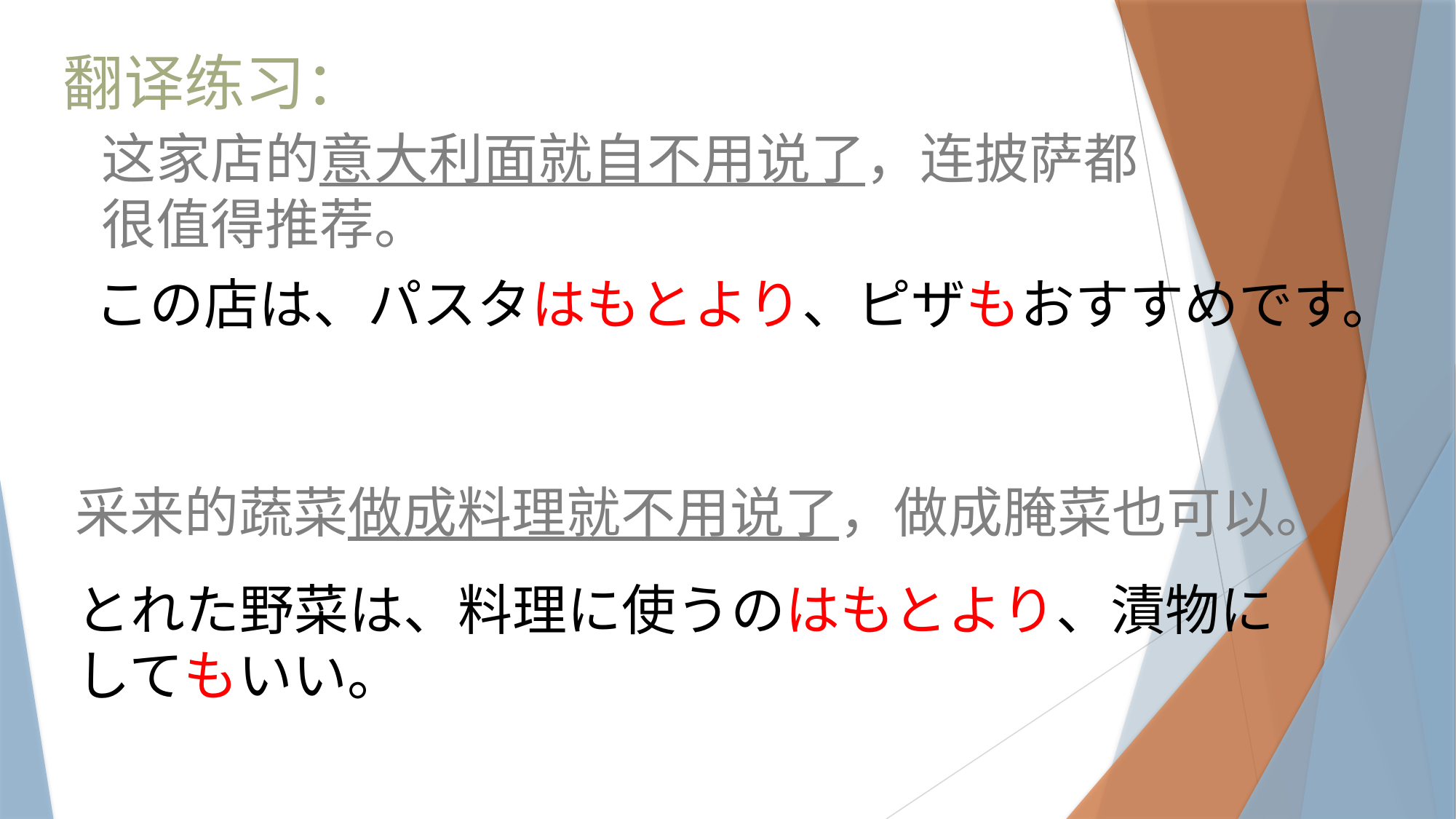

翻译练习：
这家店的意大利面就自不用说了，连披萨都
很值得推荐。
この店は、パスタはもとより、ピザもおすすめです。
采来的蔬菜做成料理就不用说了，做成腌菜也可以。
とれた野菜は、料理に使うのはもとより、漬物に
してもいい。